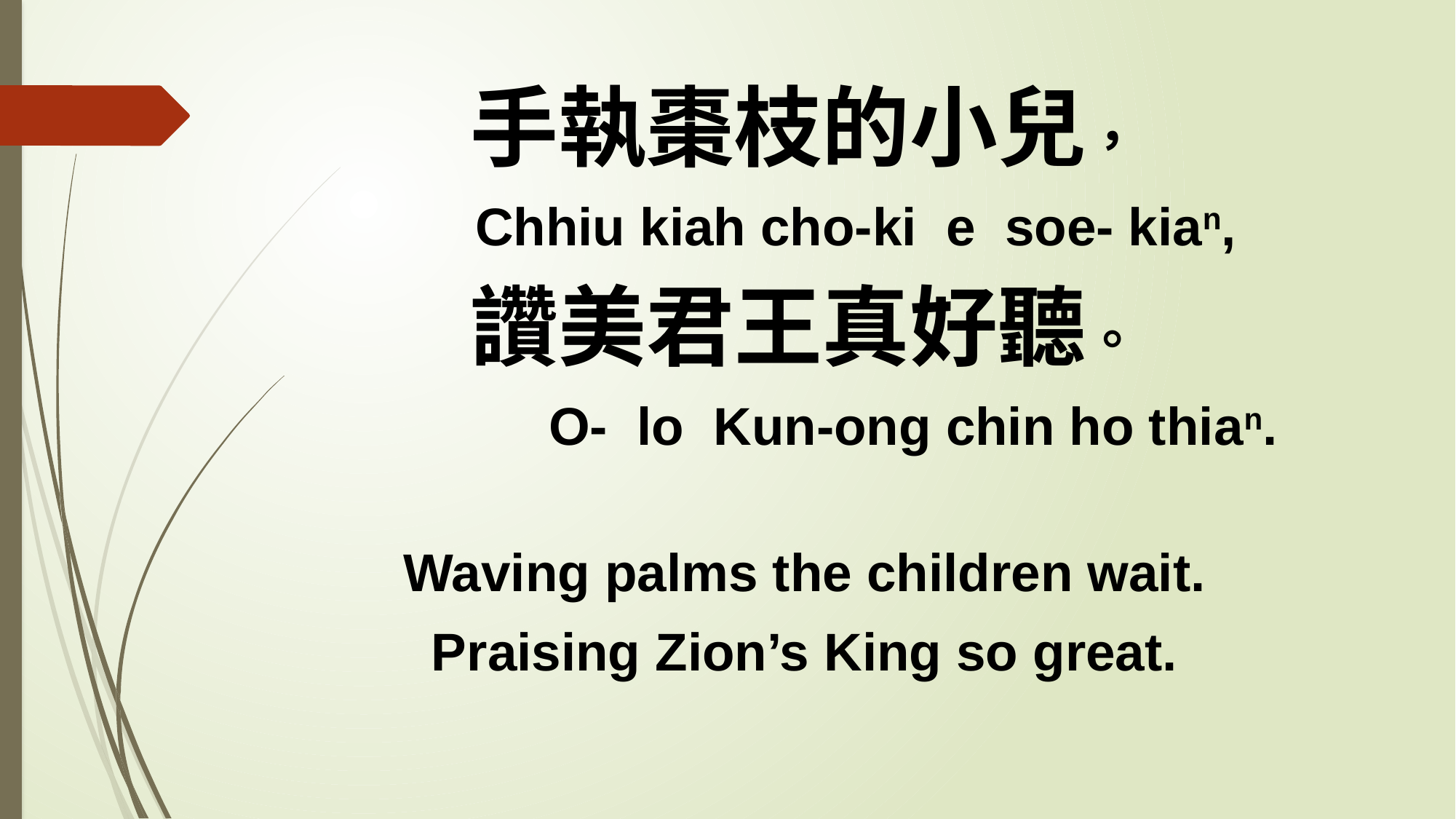

手執棗枝的小兒，
             Chhiu kiah cho-ki  e  soe- kian,
讚美君王真好聽。
                  O-  lo  Kun-ong chin ho thian.

Waving palms the children wait.
Praising Zion’s King so great.